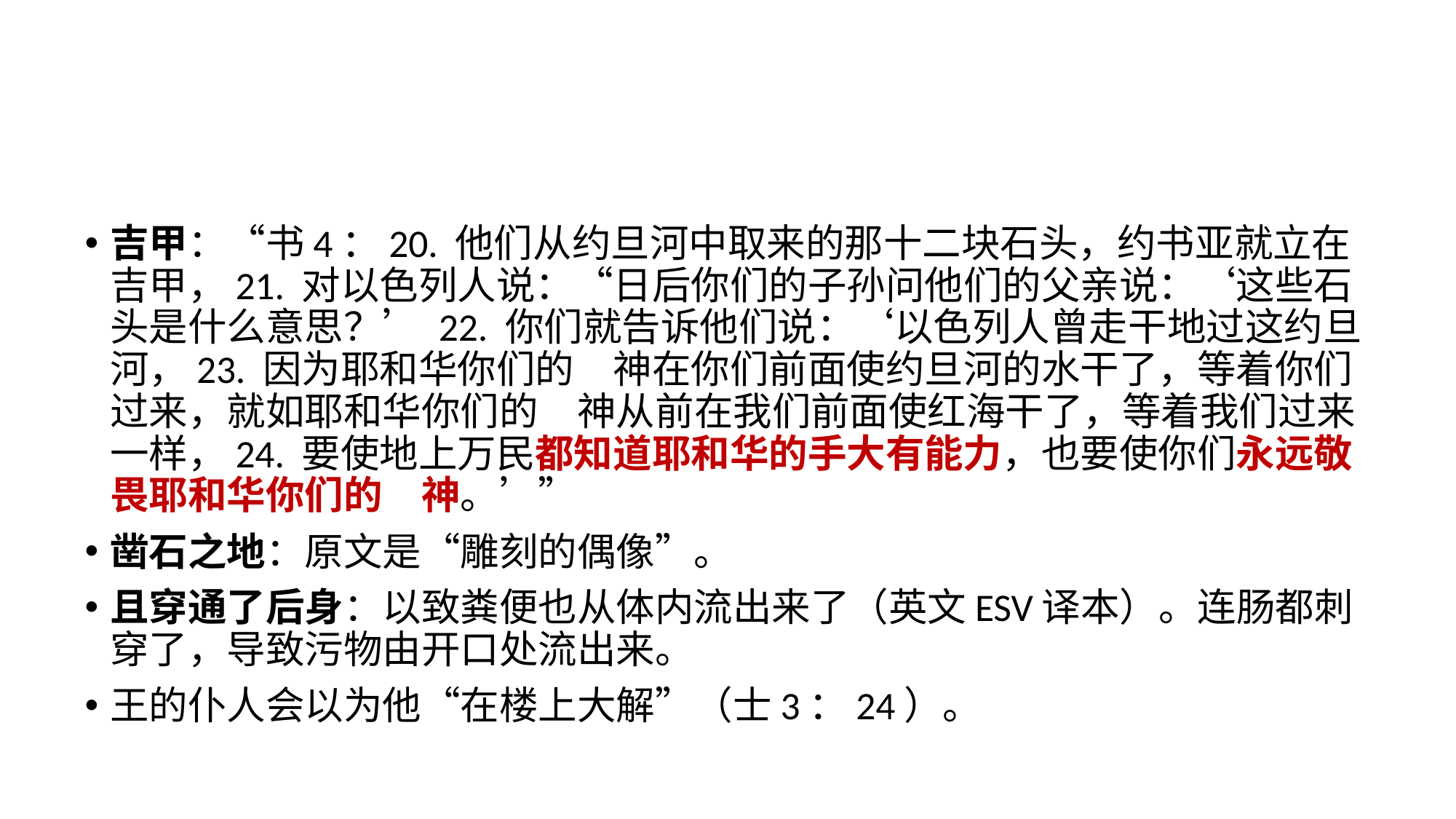

吉甲：“书4：20. 他们从约旦河中取来的那十二块石头，约书亚就立在吉甲，21. 对以色列人说：“日后你们的子孙问他们的父亲说：‘这些石头是什么意思？’ 22. 你们就告诉他们说：‘以色列人曾走干地过这约旦河，23. 因为耶和华你们的　神在你们前面使约旦河的水干了，等着你们过来，就如耶和华你们的　神从前在我们前面使红海干了，等着我们过来一样，24. 要使地上万民都知道耶和华的手大有能力，也要使你们永远敬畏耶和华你们的　神。’”
凿石之地：原文是“雕刻的偶像”。
且穿通了后身：以致粪便也从体内流出来了（英文ESV译本）。连肠都刺穿了，导致污物由开口处流出来。
王的仆人会以为他“在楼上大解”（士3：24）。